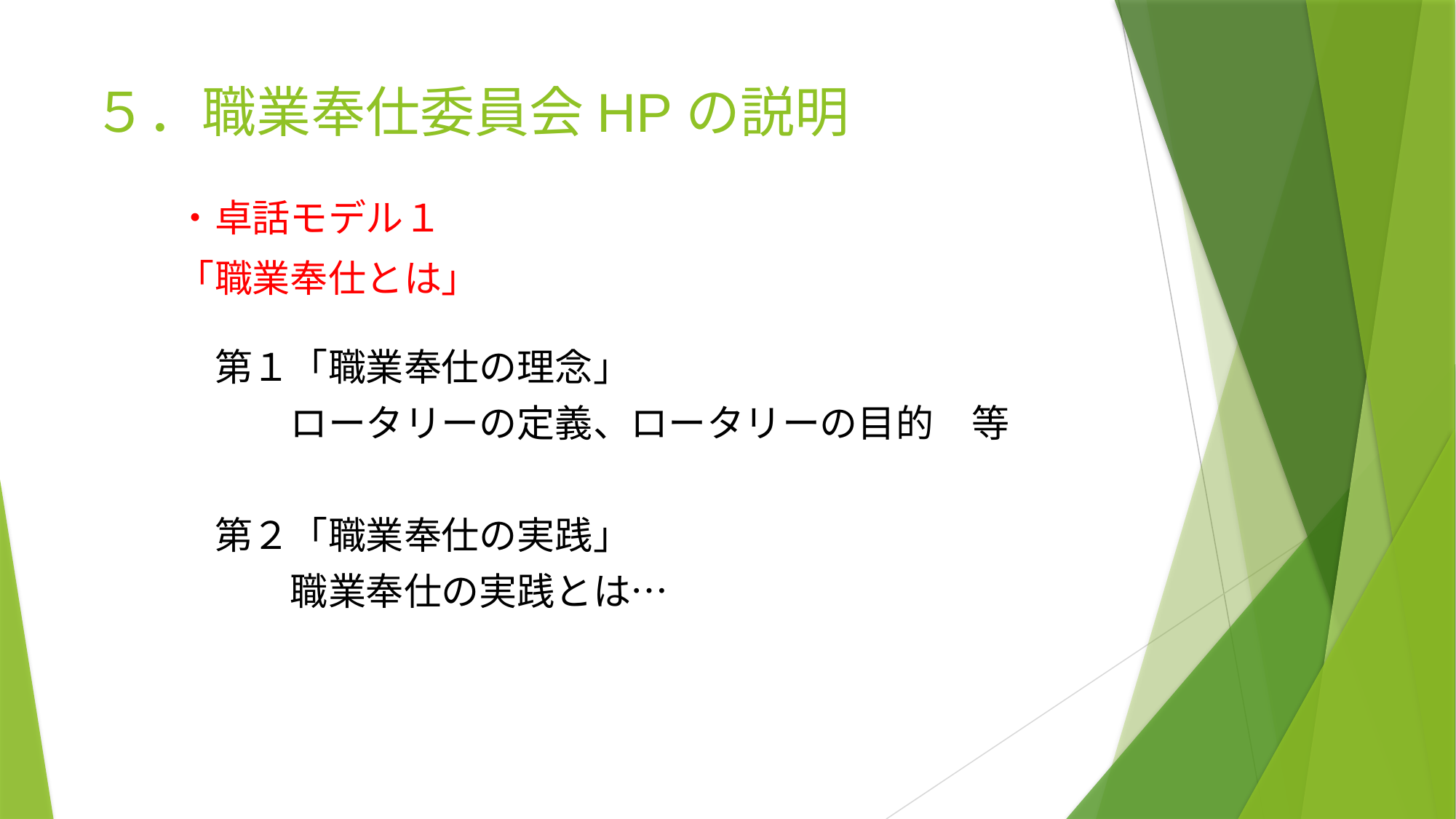

# ５．職業奉仕委員会HPの説明
　・卓話モデル１
　「職業奉仕とは」

　　第１「職業奉仕の理念」
　　　　ロータリーの定義、ロータリーの目的　等

　　第２「職業奉仕の実践」
　　　　職業奉仕の実践とは…